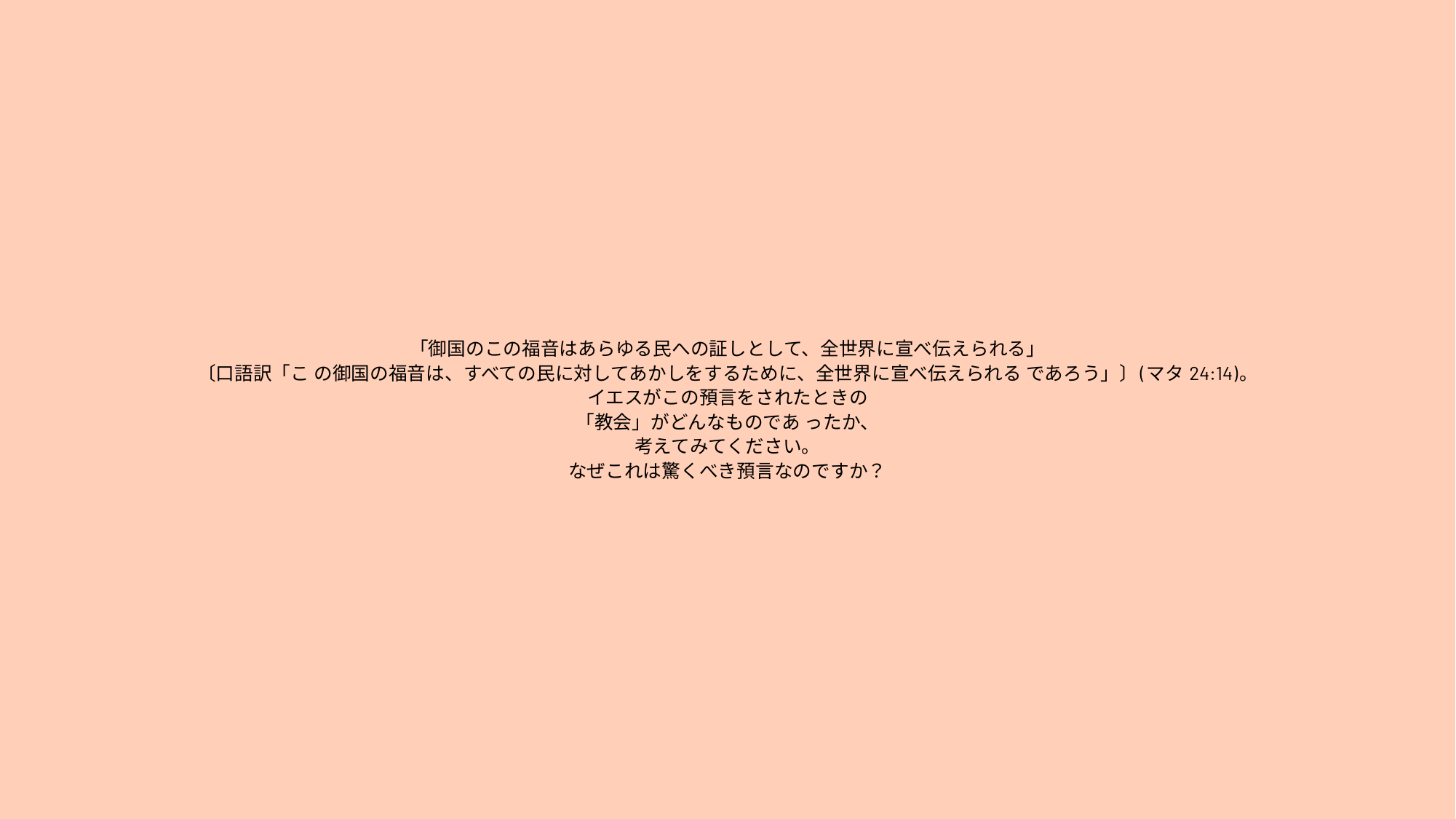

# 「御国のこの福音はあらゆる民への証しとして、全世界に宣べ伝えられる」 〔口語訳「こ の御国の福音は、すべての民に対してあかしをするために、全世界に宣べ伝えられる であろう」〕(マタ 24:14)。 イエスがこの預言をされたときの 「教会」がどんなものであ ったか、 考えてみてください。 なぜこれは驚くべき預言なのですか？